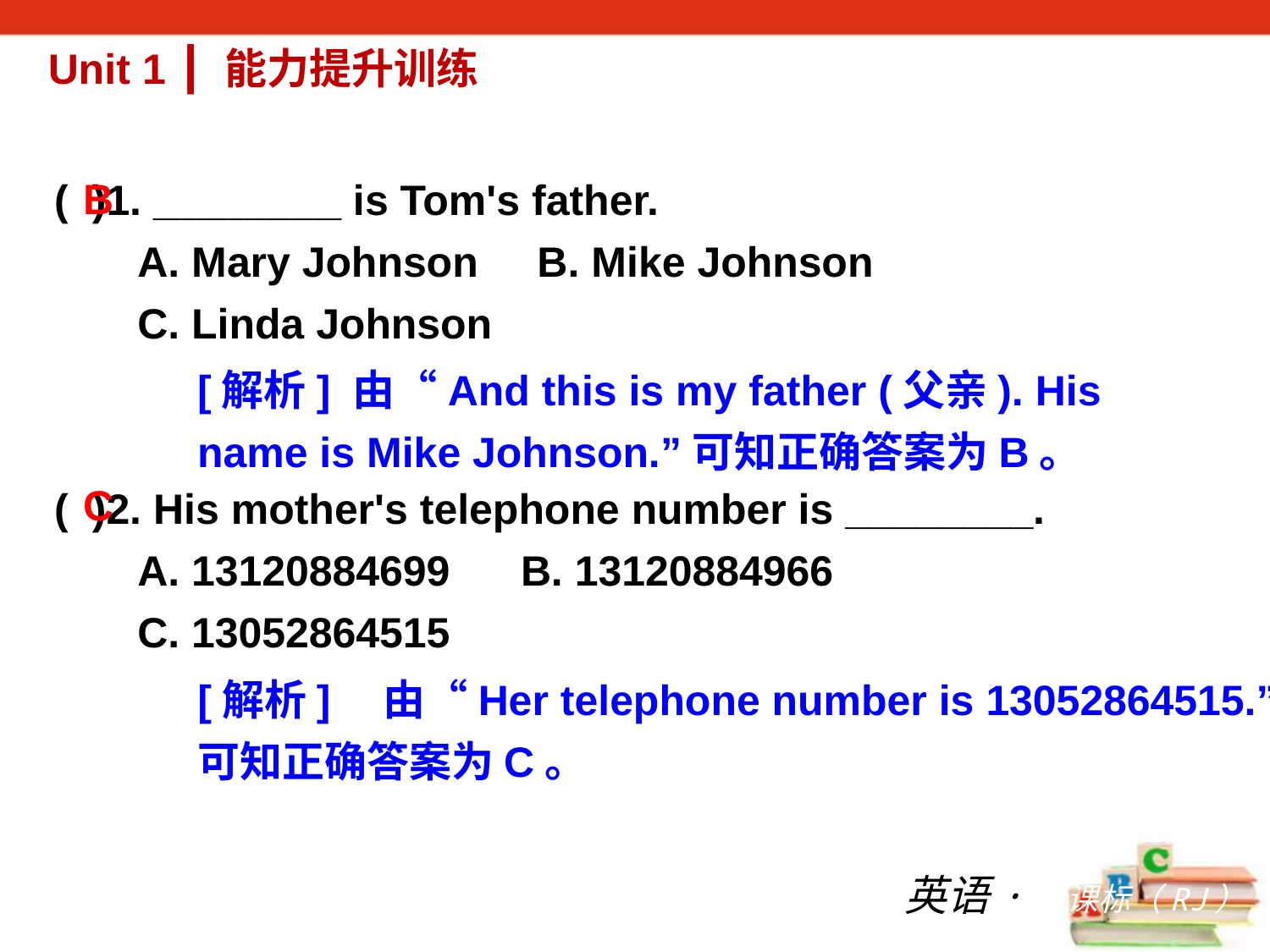

Unit 1 ┃ 能力提升训练
(  )1. ________ is Tom's father.
       A. Mary Johnson     B. Mike Johnson
       C. Linda Johnson

(  )2. His mother's telephone number is ________.
       A. 13120884699      B. 13120884966
       C. 13052864515
B
[解析] 由“And this is my father (父亲). His
name is Mike Johnson.”可知正确答案为B。
C
[解析]　由“Her telephone number is 13052864515.”
可知正确答案为C。
英语·新课标（RJ）